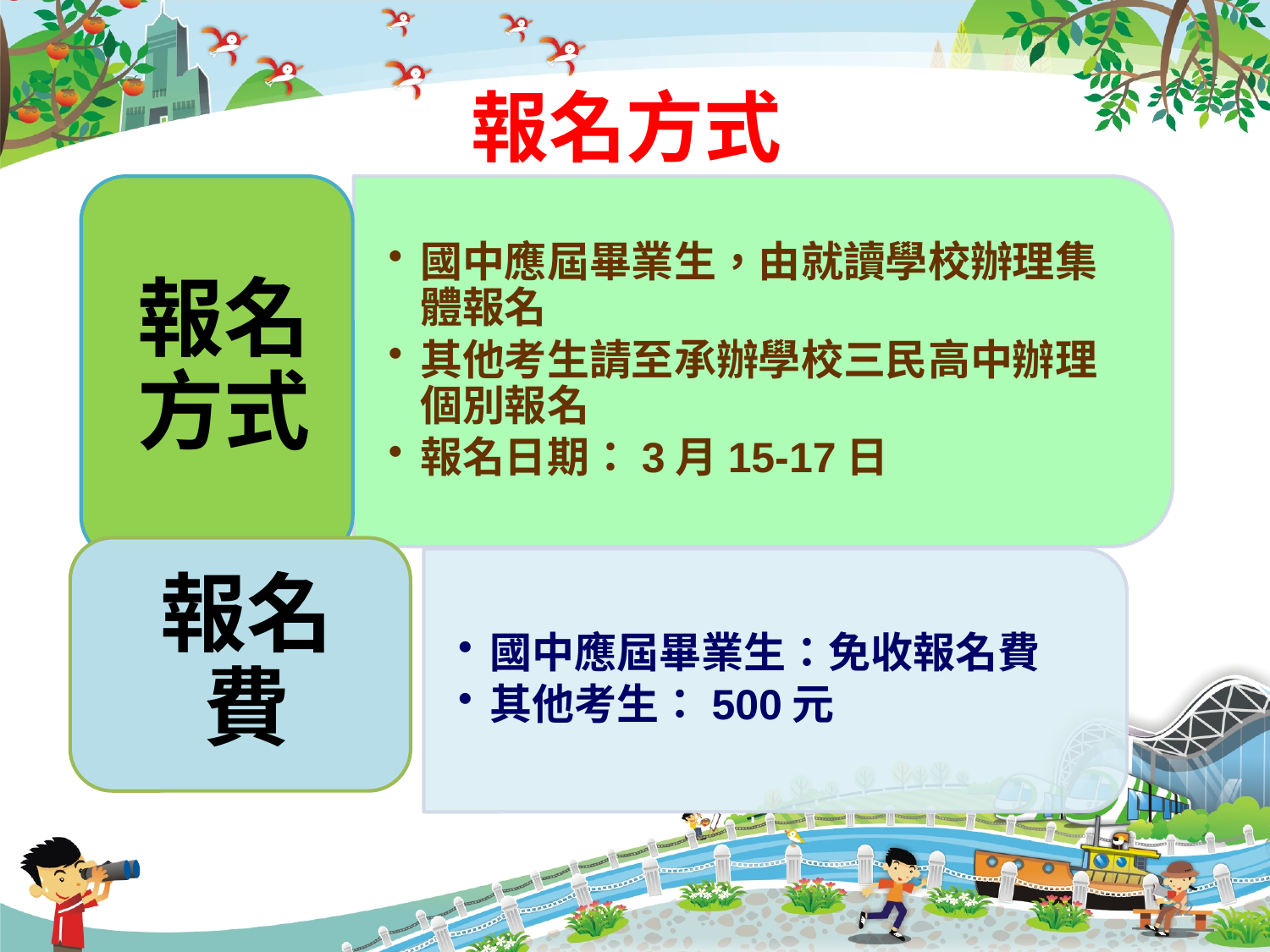

# 報名方式
國中應屆畢業生，由就讀學校辦理集體報名
其他考生請至承辦學校三民高中辦理個別報名
報名日期：3月15-17日
報名方式
國中應屆畢業生：免收報名費
其他考生：500元
報名費
22